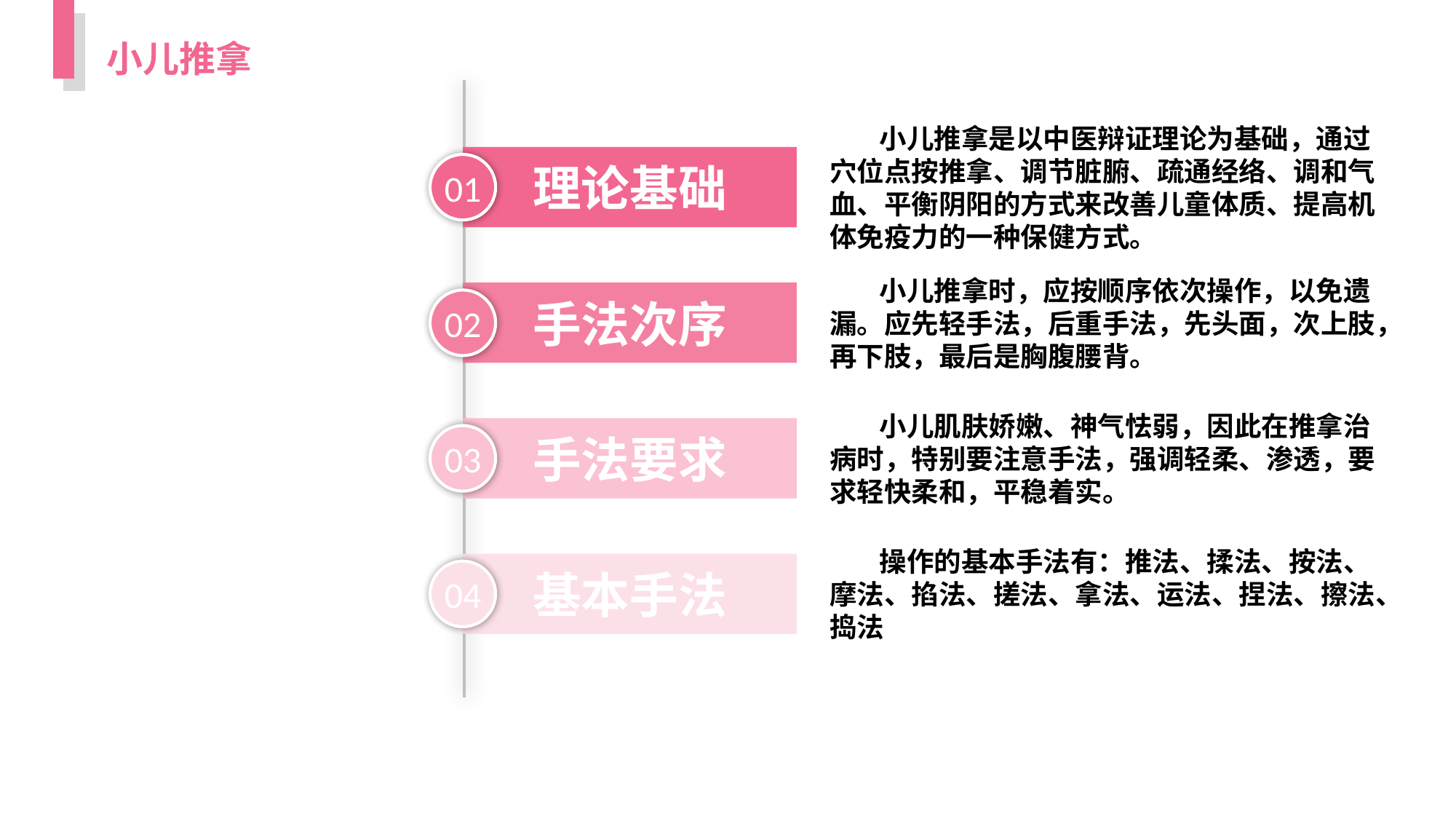

小儿推拿
理论基础
       小儿推拿是以中医辩证理论为基础，通过穴位点按推拿、调节脏腑、疏通经络、调和气血、平衡阴阳的方式来改善儿童体质、提高机体免疫力的一种保健方式。
01
       小儿推拿时，应按顺序依次操作，以免遗漏。应先轻手法，后重手法，先头面，次上肢，再下肢，最后是胸腹腰背。
手法次序
02
       小儿肌肤娇嫩、神气怯弱，因此在推拿治病时，特别要注意手法，强调轻柔、渗透，要求轻快柔和，平稳着实。
手法要求
03
       操作的基本手法有：推法、揉法、按法、摩法、掐法、搓法、拿法、运法、捏法、擦法、捣法
基本手法
04